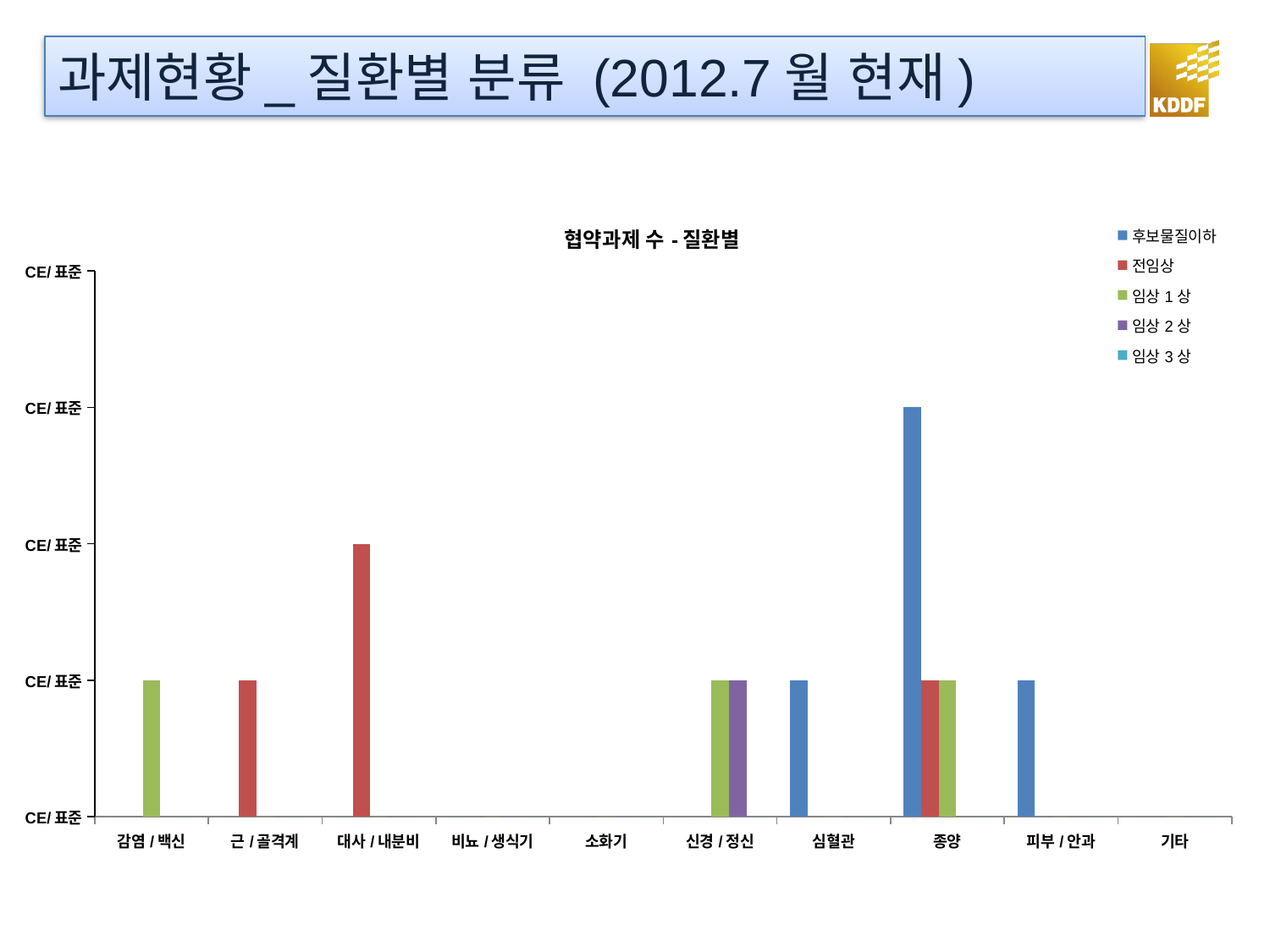

# 과제현황_질환별 분류 (2012.7월 현재)

### Chart: 협약과제 수-질환별

| Category | 후보물질이하 | 전임상 | 임상1상 | 임상2상 | 임상3상 |
|---|---|---|---|---|---|
| 감염/백신 | 0.0 | 0.0 | 1.0 | 0.0 | 0.0 |
| 근/골격계 | 0.0 | 1.0 | 0.0 | 0.0 | 0.0 |
| 대사/내분비 | 0.0 | 2.0 | 0.0 | 0.0 | 0.0 |
| 비뇨/생식기 | 0.0 | 0.0 | 0.0 | 0.0 | 0.0 |
| 소화기 | 0.0 | 0.0 | 0.0 | 0.0 | 0.0 |
| 신경/정신 | 0.0 | 0.0 | 1.0 | 1.0 | 0.0 |
| 심혈관 | 1.0 | 0.0 | 0.0 | 0.0 | 0.0 |
| 종양 | 3.0 | 1.0 | 1.0 | 0.0 | 0.0 |
| 피부/안과 | 1.0 | 0.0 | 0.0 | 0.0 | 0.0 |
| 기타 | 0.0 | 0.0 | 0.0 | 0.0 | 0.0 |